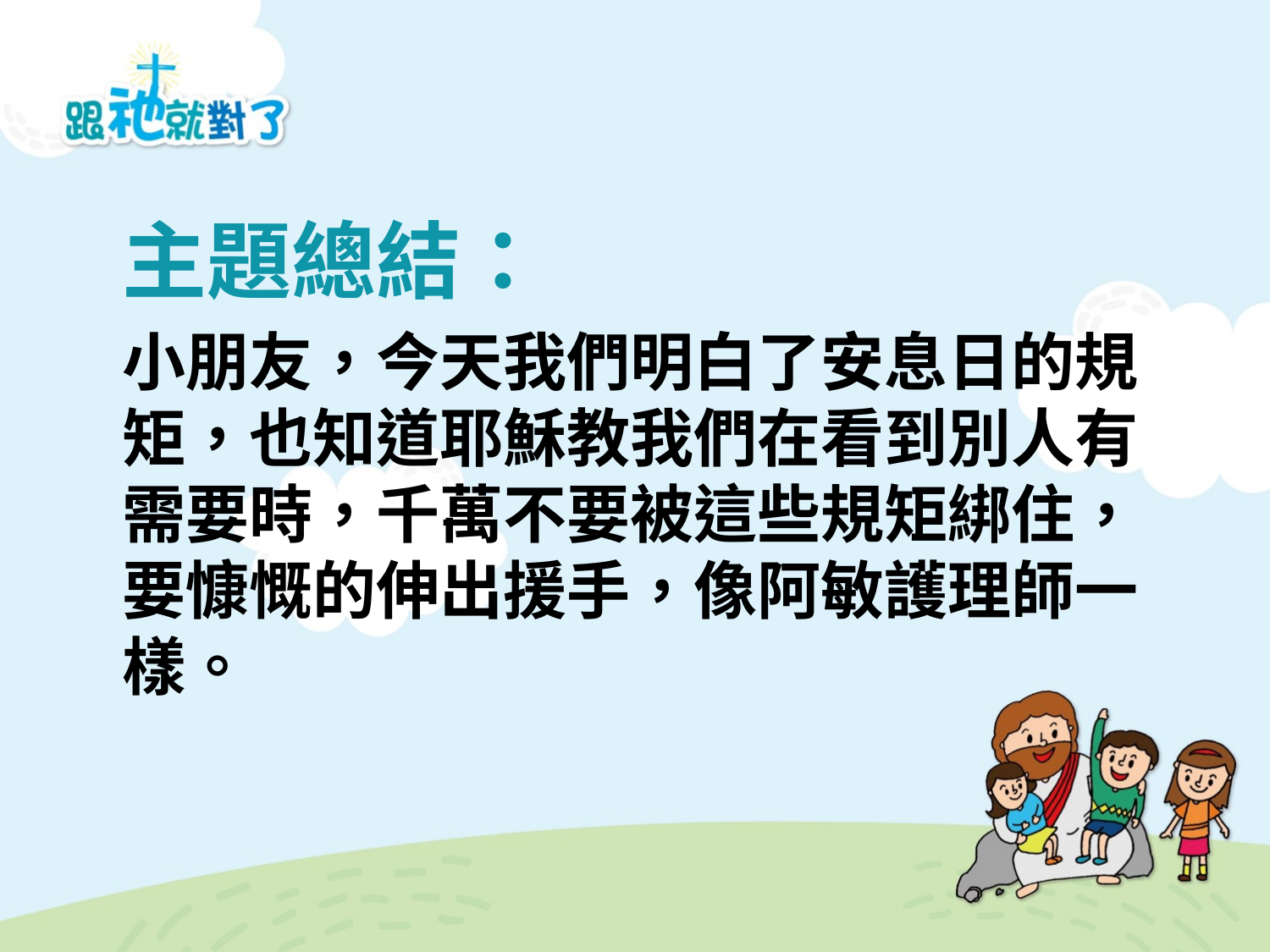

主題總結：
小朋友，今天我們明白了安息日的規矩，也知道耶穌教我們在看到別人有需要時，千萬不要被這些規矩綁住，要慷慨的伸出援手，像阿敏護理師一樣。